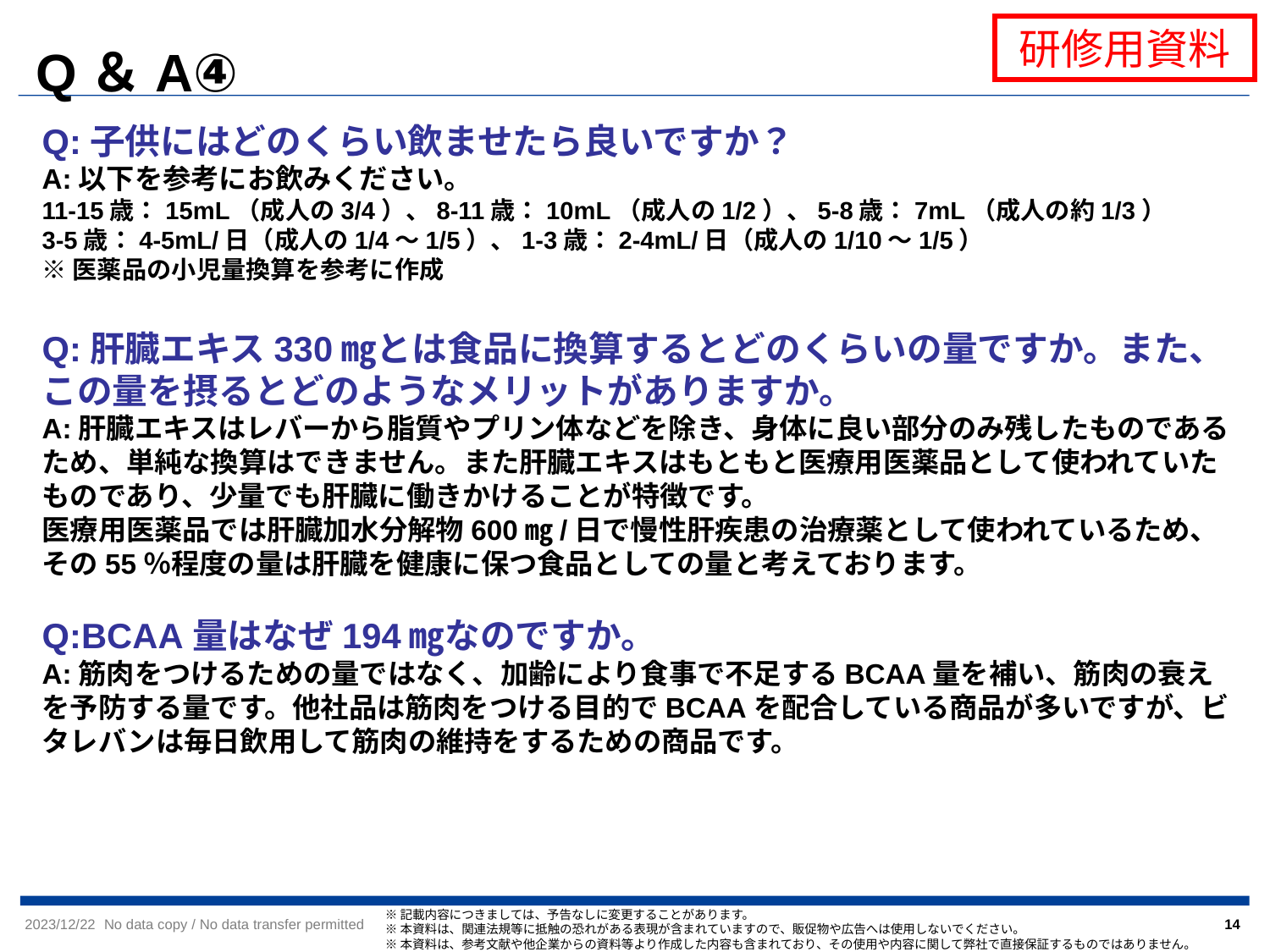

Q＆A④
Q:子供にはどのくらい飲ませたら良いですか？
A:以下を参考にお飲みください。
11-15歳：15mL（成人の3/4）、8-11歳：10mL（成人の1/2）、5-8歳：7mL（成人の約1/3）
3-5歳：4-5mL/日（成人の1/4～1/5）、1-3歳：2-4mL/日（成人の1/10～1/5）
※医薬品の小児量換算を参考に作成

Q:肝臓エキス330㎎とは食品に換算するとどのくらいの量ですか。また、この量を摂るとどのようなメリットがありますか。
A:肝臓エキスはレバーから脂質やプリン体などを除き、身体に良い部分のみ残したものであるため、単純な換算はできません。また肝臓エキスはもともと医療用医薬品として使われていたものであり、少量でも肝臓に働きかけることが特徴です。
医療用医薬品では肝臓加水分解物600㎎/日で慢性肝疾患の治療薬として使われているため、
その55％程度の量は肝臓を健康に保つ食品としての量と考えております。

Q:BCAA量はなぜ194㎎なのですか。
A:筋肉をつけるための量ではなく、加齢により食事で不足するBCAA量を補い、筋肉の衰えを予防する量です。他社品は筋肉をつける目的でBCAAを配合している商品が多いですが、ビタレバンは毎日飲用して筋肉の維持をするための商品です。